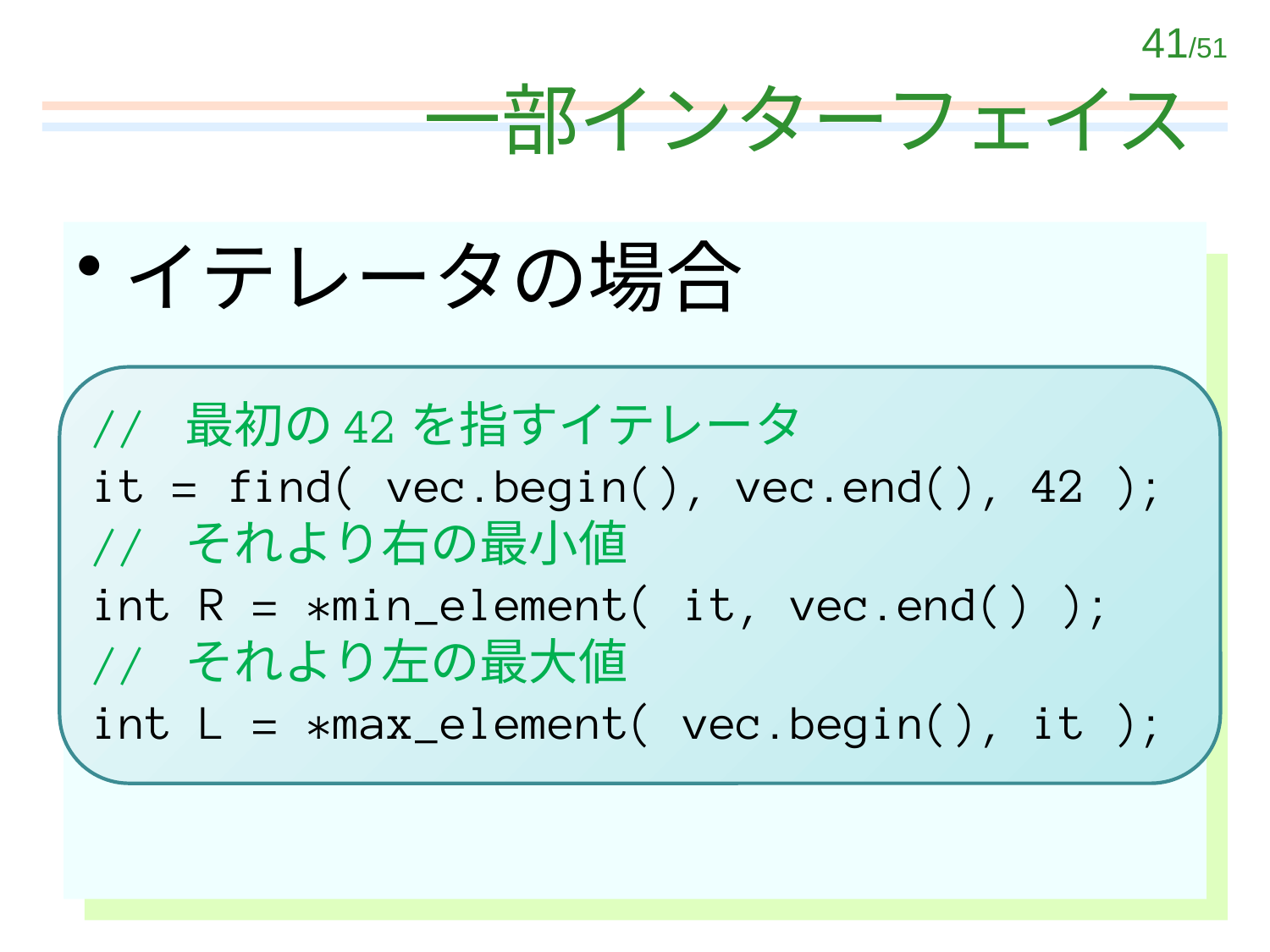

# 一部インターフェイス
イテレータの場合
// 最初の42を指すイテレータ
it = find( vec.begin(), vec.end(), 42 );
// それより右の最小値
int R = *min_element( it, vec.end() );
// それより左の最大値
int L = *max_element( vec.begin(), it );